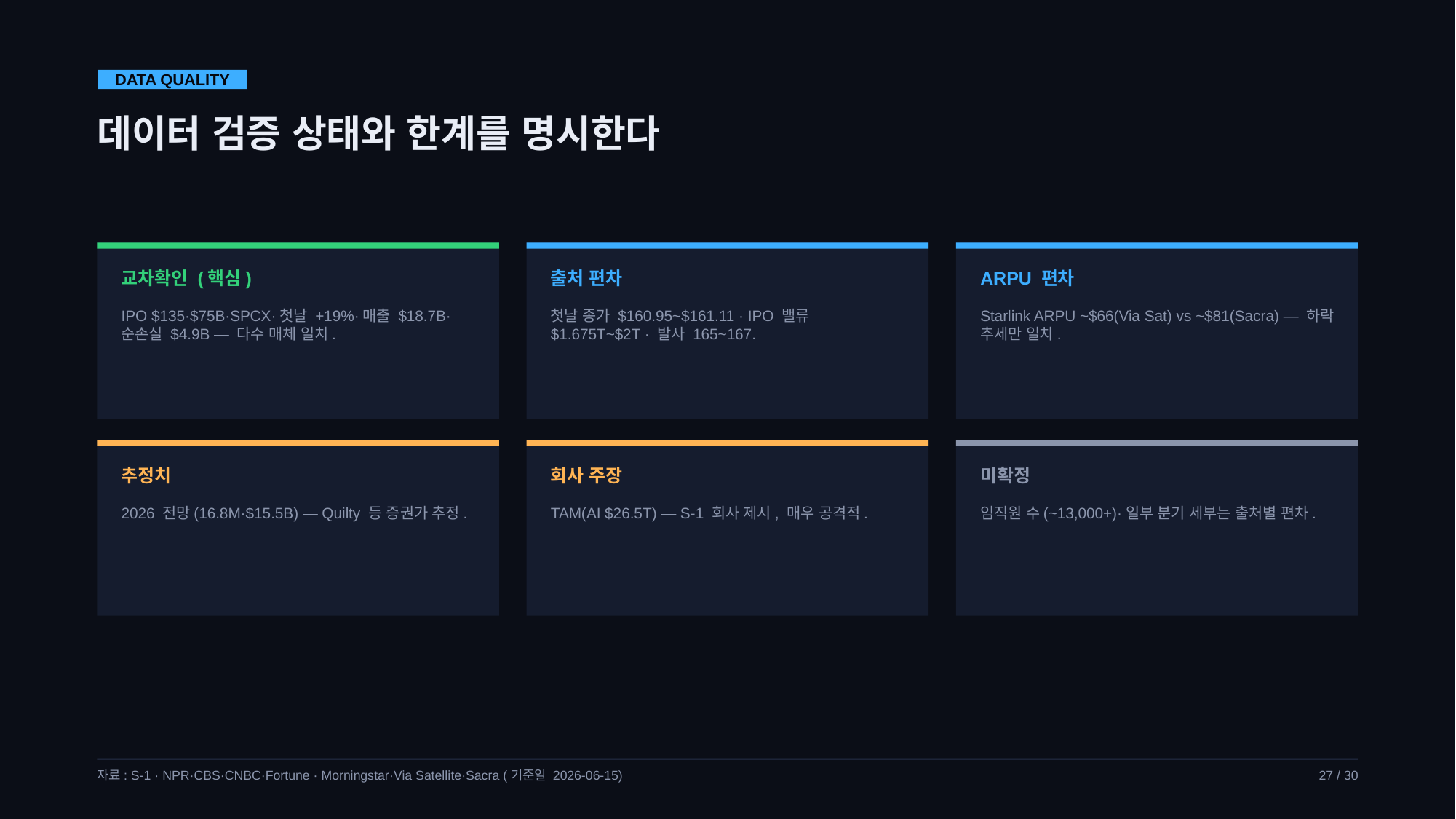

DATA QUALITY
데이터 검증 상태와 한계를 명시한다

교차확인 (핵심)
출처 편차
ARPU 편차
IPO $135·$75B·SPCX·첫날 +19%·매출 $18.7B·순손실 $4.9B — 다수 매체 일치.
첫날 종가 $160.95~$161.11 · IPO 밸류 $1.675T~$2T · 발사 165~167.
Starlink ARPU ~$66(Via Sat) vs ~$81(Sacra) — 하락 추세만 일치.

추정치
회사 주장
미확정
2026 전망(16.8M·$15.5B) — Quilty 등 증권가 추정.
TAM(AI $26.5T) — S-1 회사 제시, 매우 공격적.
임직원 수(~13,000+)·일부 분기 세부는 출처별 편차.

자료: S-1 · NPR·CBS·CNBC·Fortune · Morningstar·Via Satellite·Sacra (기준일 2026-06-15)
27 / 30